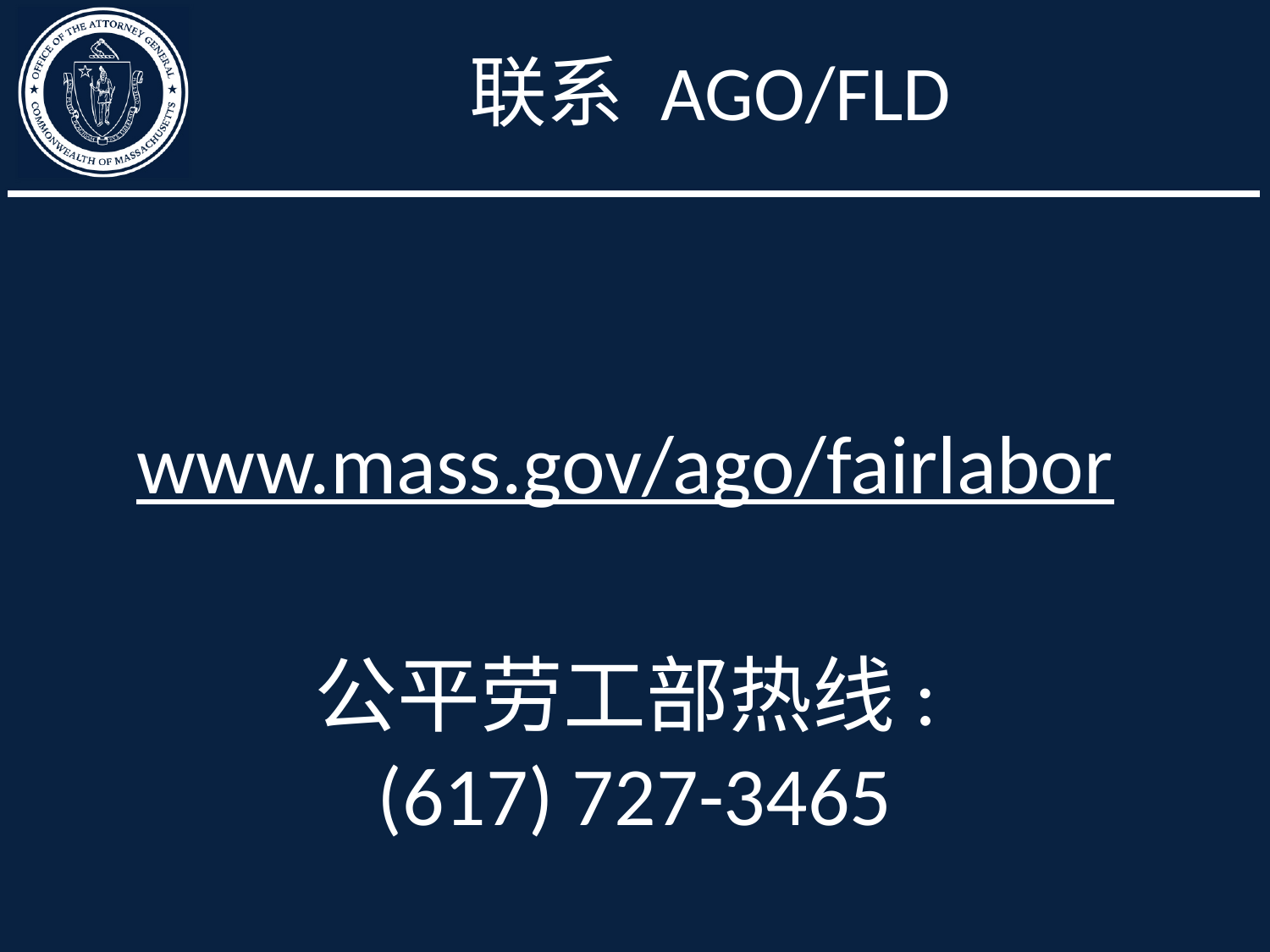

# 联系 AGO/FLD
www.mass.gov/ago/fairlabor

公平劳工部热线:
(617) 727-3465